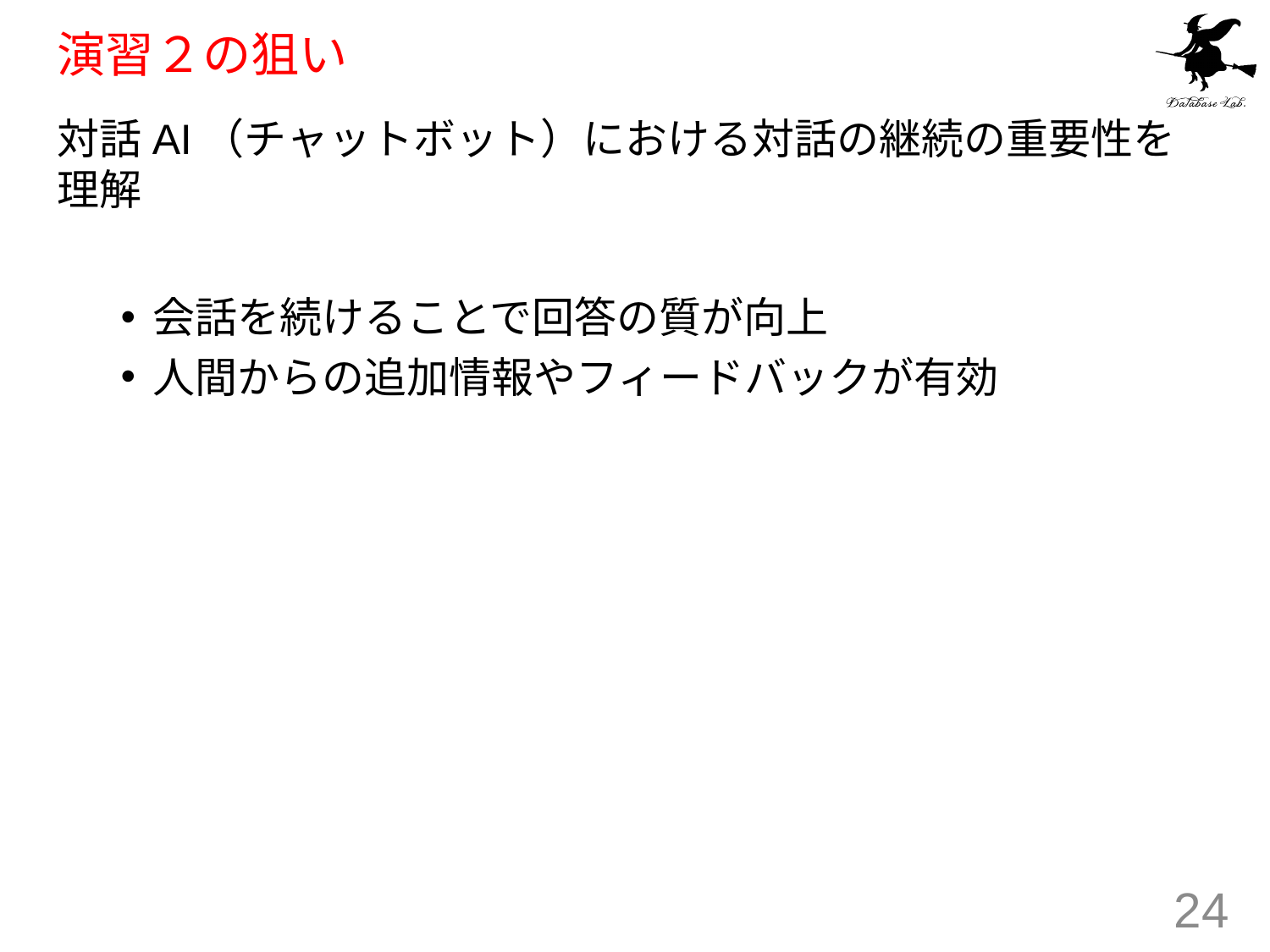

# 演習２の狙い
対話AI（チャットボット）における対話の継続の重要性を理解

会話を続けることで回答の質が向上
人間からの追加情報やフィードバックが有効
24